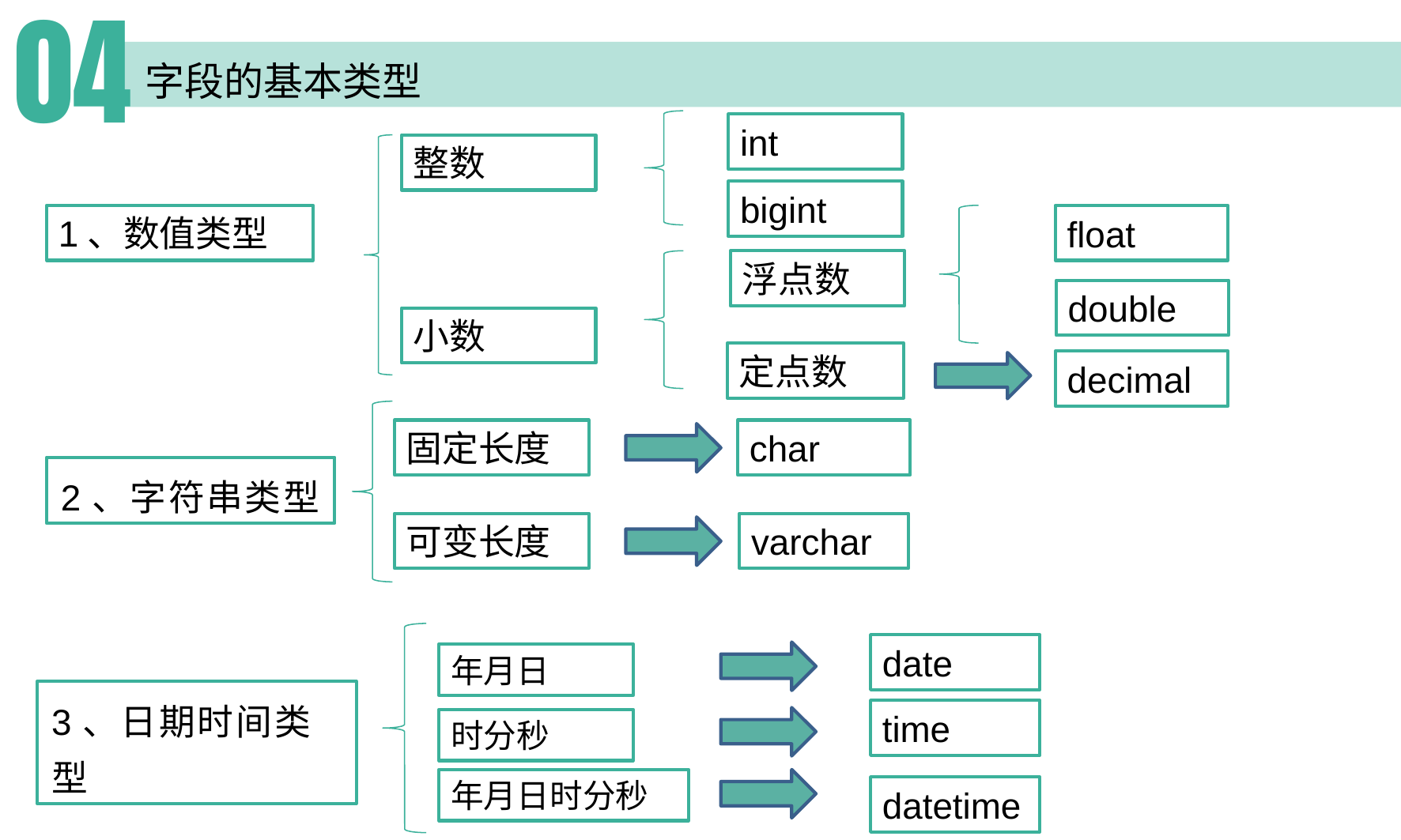

04

字段的基本类型

int

整数
bigint
1、数值类型

float

浮点数
double
小数
定点数
decimal

固定长度
char

2、字符串类型
可变长度
varchar

date

年月日
3、日期时间类型
time

时分秒
年月日时分秒

datetime